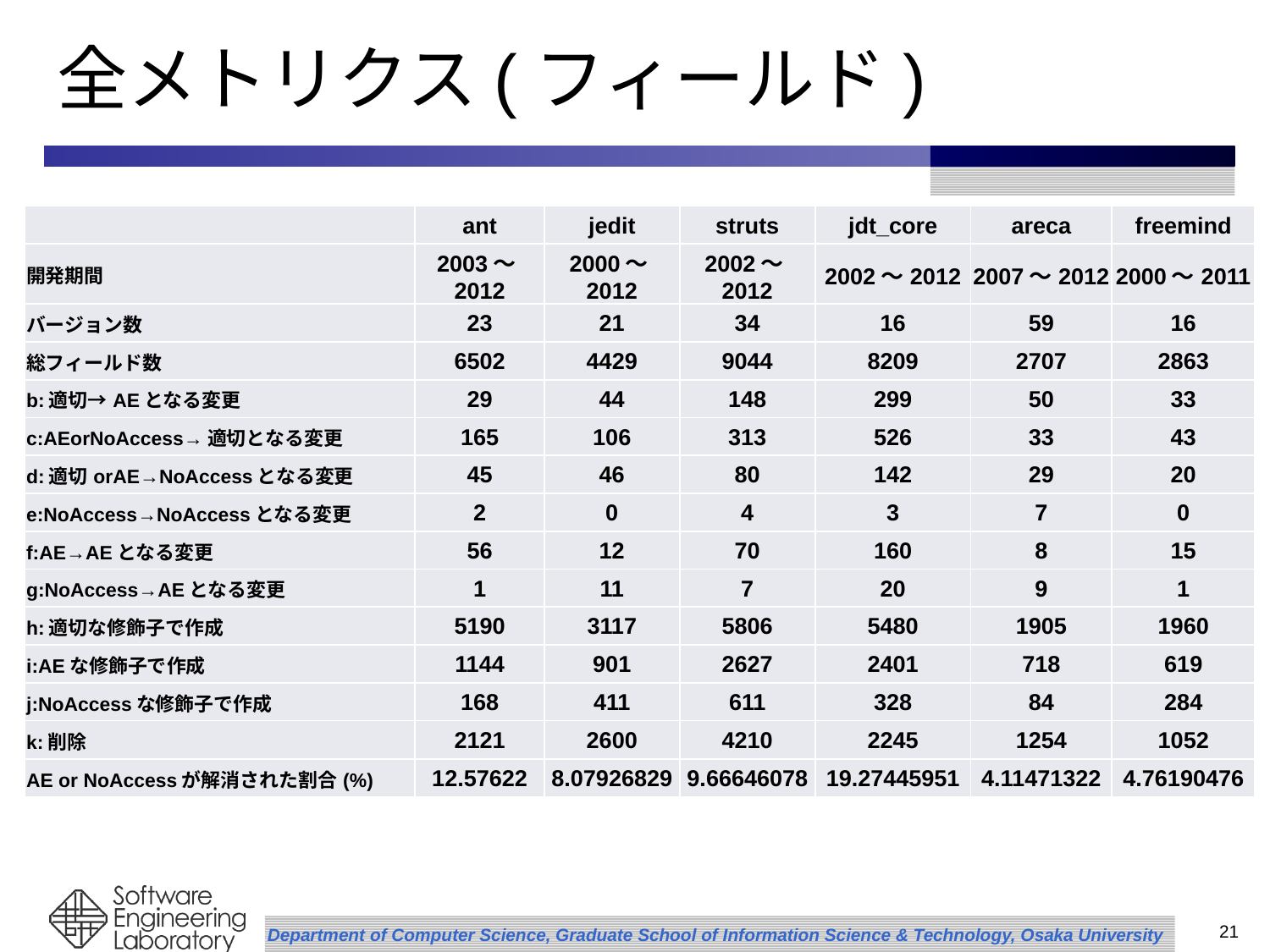

# 全メトリクス(フィールド)
|  | ant | jedit | struts | jdt\_core | areca | freemind |
| --- | --- | --- | --- | --- | --- | --- |
| 開発期間 | 2003～2012 | 2000～2012 | 2002～2012 | 2002～2012 | 2007～2012 | 2000～2011 |
| バージョン数 | 23 | 21 | 34 | 16 | 59 | 16 |
| 総フィールド数 | 6502 | 4429 | 9044 | 8209 | 2707 | 2863 |
| b:適切→AEとなる変更 | 29 | 44 | 148 | 299 | 50 | 33 |
| c:AEorNoAccess→適切となる変更 | 165 | 106 | 313 | 526 | 33 | 43 |
| d:適切orAE→NoAccessとなる変更 | 45 | 46 | 80 | 142 | 29 | 20 |
| e:NoAccess→NoAccessとなる変更 | 2 | 0 | 4 | 3 | 7 | 0 |
| f:AE→AEとなる変更 | 56 | 12 | 70 | 160 | 8 | 15 |
| g:NoAccess→AEとなる変更 | 1 | 11 | 7 | 20 | 9 | 1 |
| h:適切な修飾子で作成 | 5190 | 3117 | 5806 | 5480 | 1905 | 1960 |
| i:AEな修飾子で作成 | 1144 | 901 | 2627 | 2401 | 718 | 619 |
| j:NoAccessな修飾子で作成 | 168 | 411 | 611 | 328 | 84 | 284 |
| k:削除 | 2121 | 2600 | 4210 | 2245 | 1254 | 1052 |
| AE or NoAccessが解消された割合(%) | 12.57622 | 8.07926829 | 9.66646078 | 19.27445951 | 4.11471322 | 4.76190476 |
21